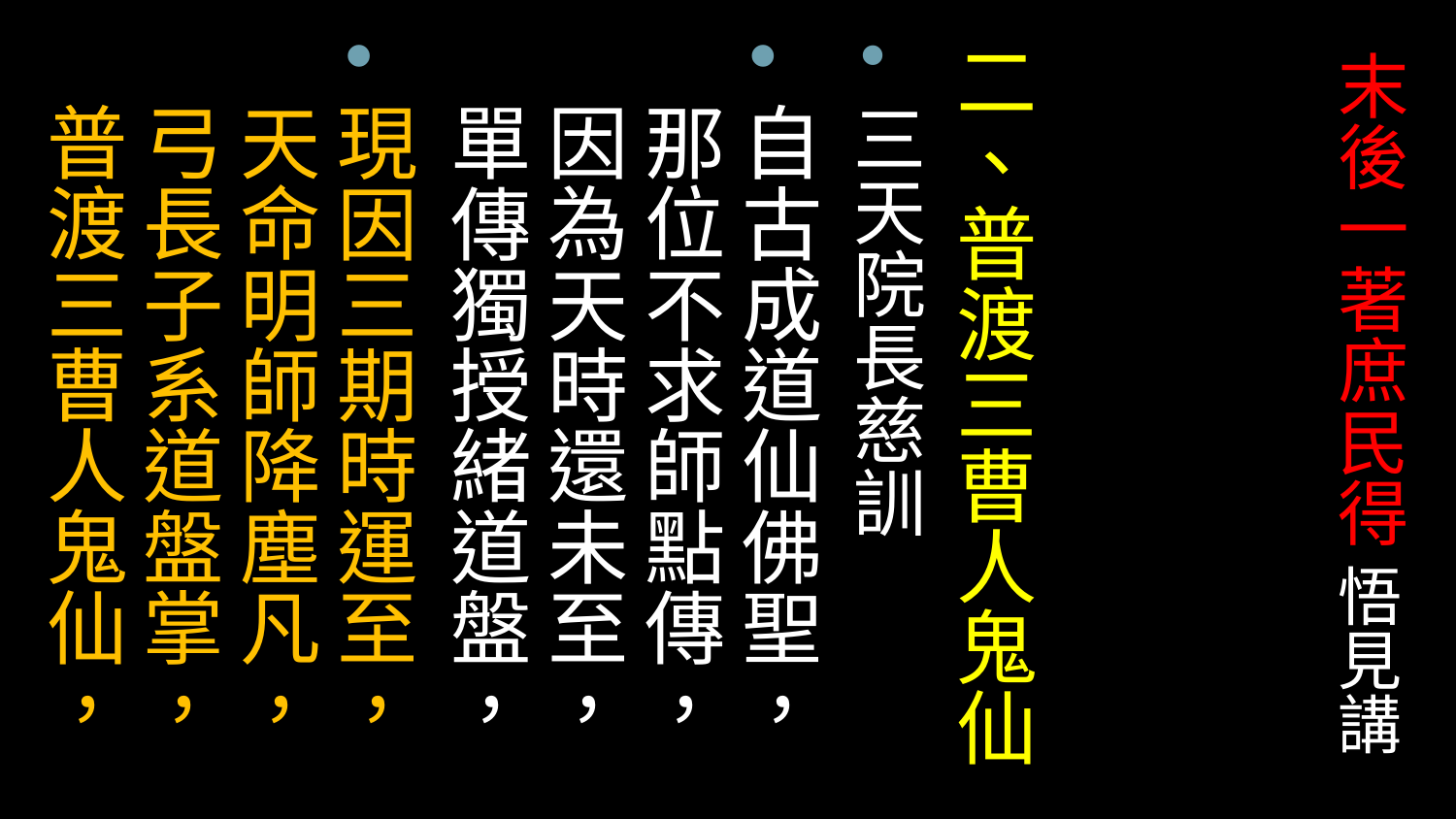

# 末後一著庶民得 悟見講
二、普渡三曹人鬼仙
三天院長慈訓
自古成道仙佛聖，那位不求師點傳，
因為天時還未至，單傳獨授緒道盤，
現因三期時運至，天命明師降塵凡，
弓長子系道盤掌，普渡三曹人鬼仙，